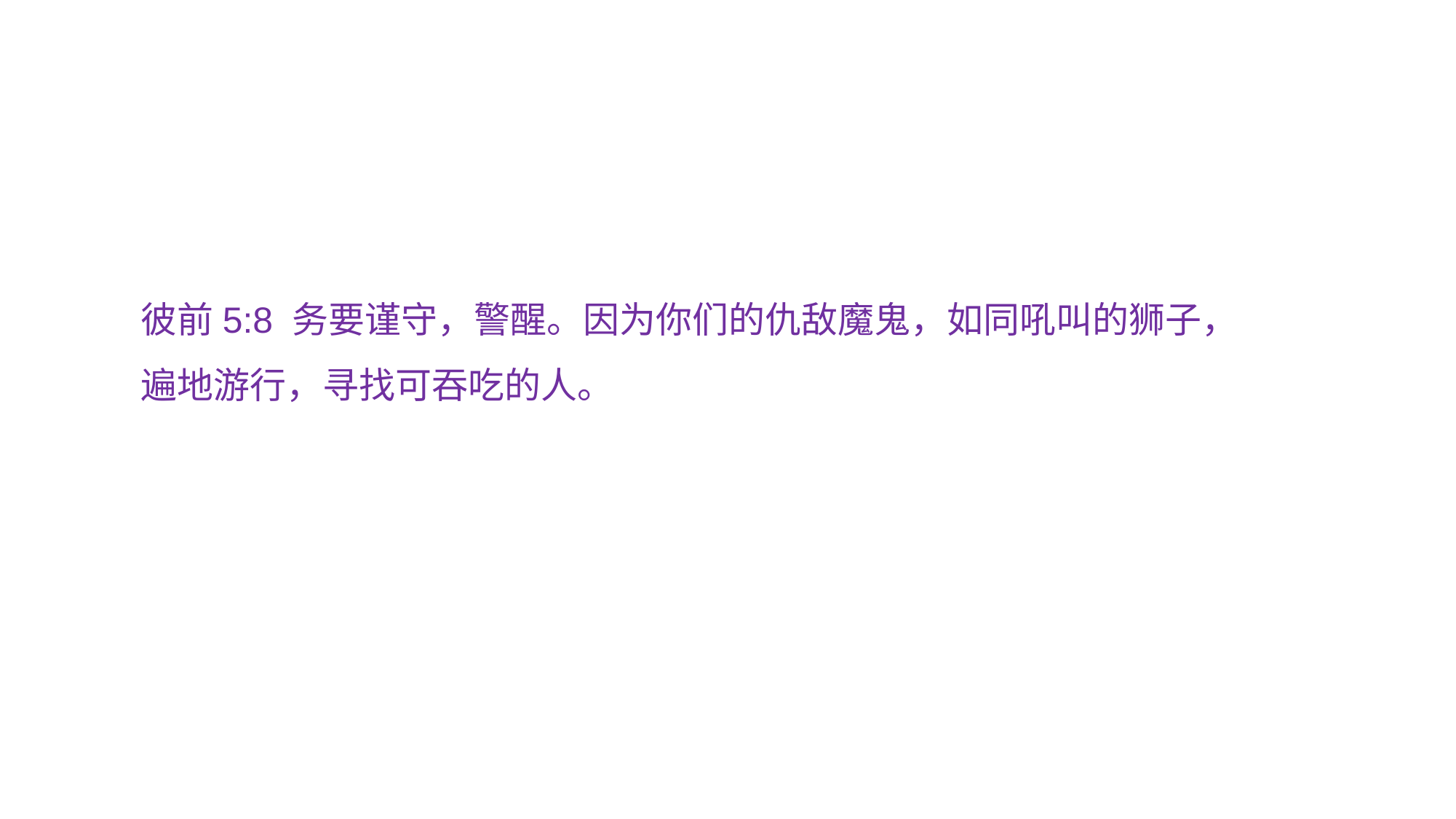

彼前5:8 务要谨守，警醒。因为你们的仇敌魔鬼，如同吼叫的狮子，遍地游行，寻找可吞吃的人。